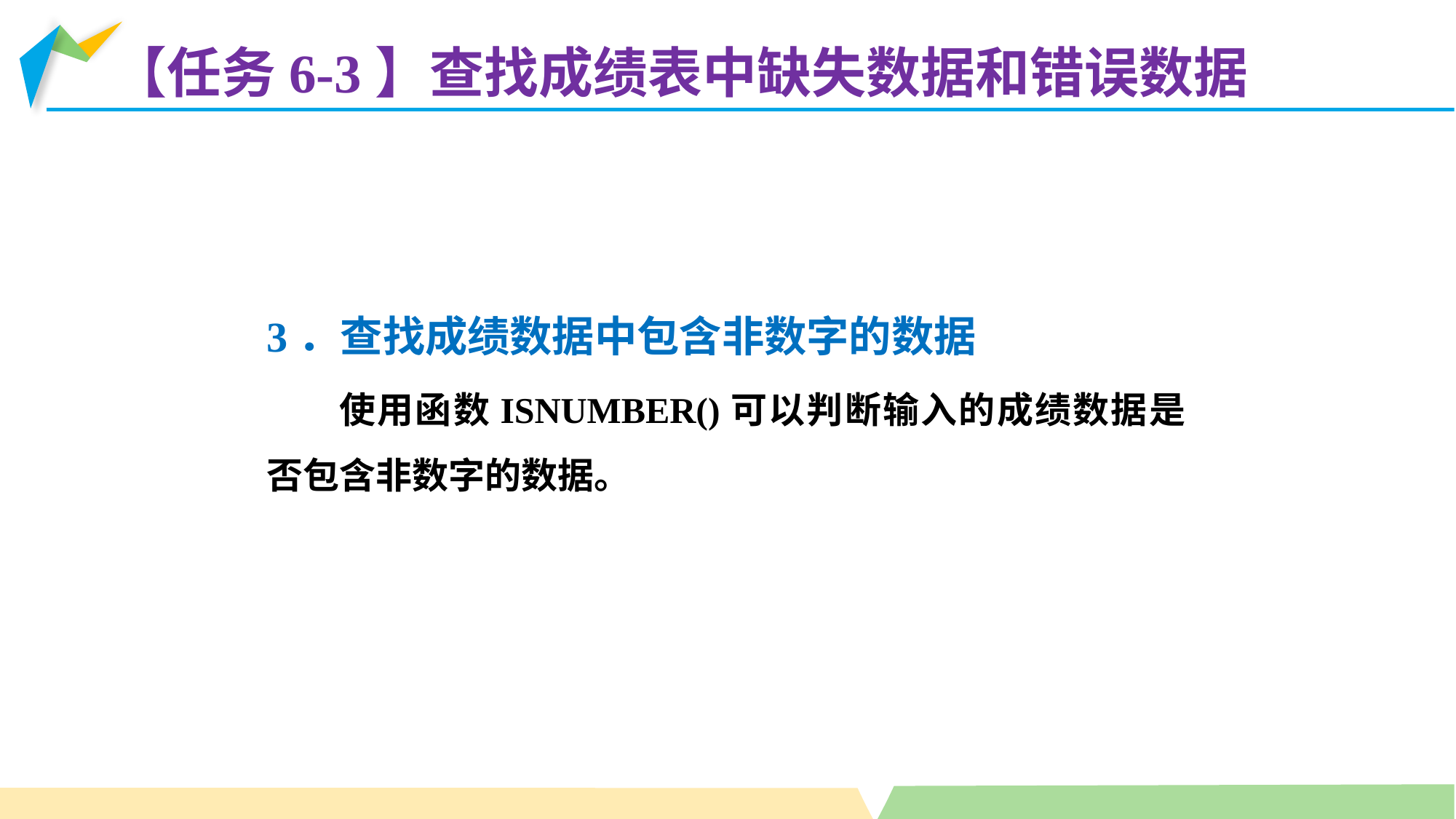

【任务6-3】查找成绩表中缺失数据和错误数据
3．查找成绩数据中包含非数字的数据
使用函数ISNUMBER()可以判断输入的成绩数据是否包含非数字的数据。